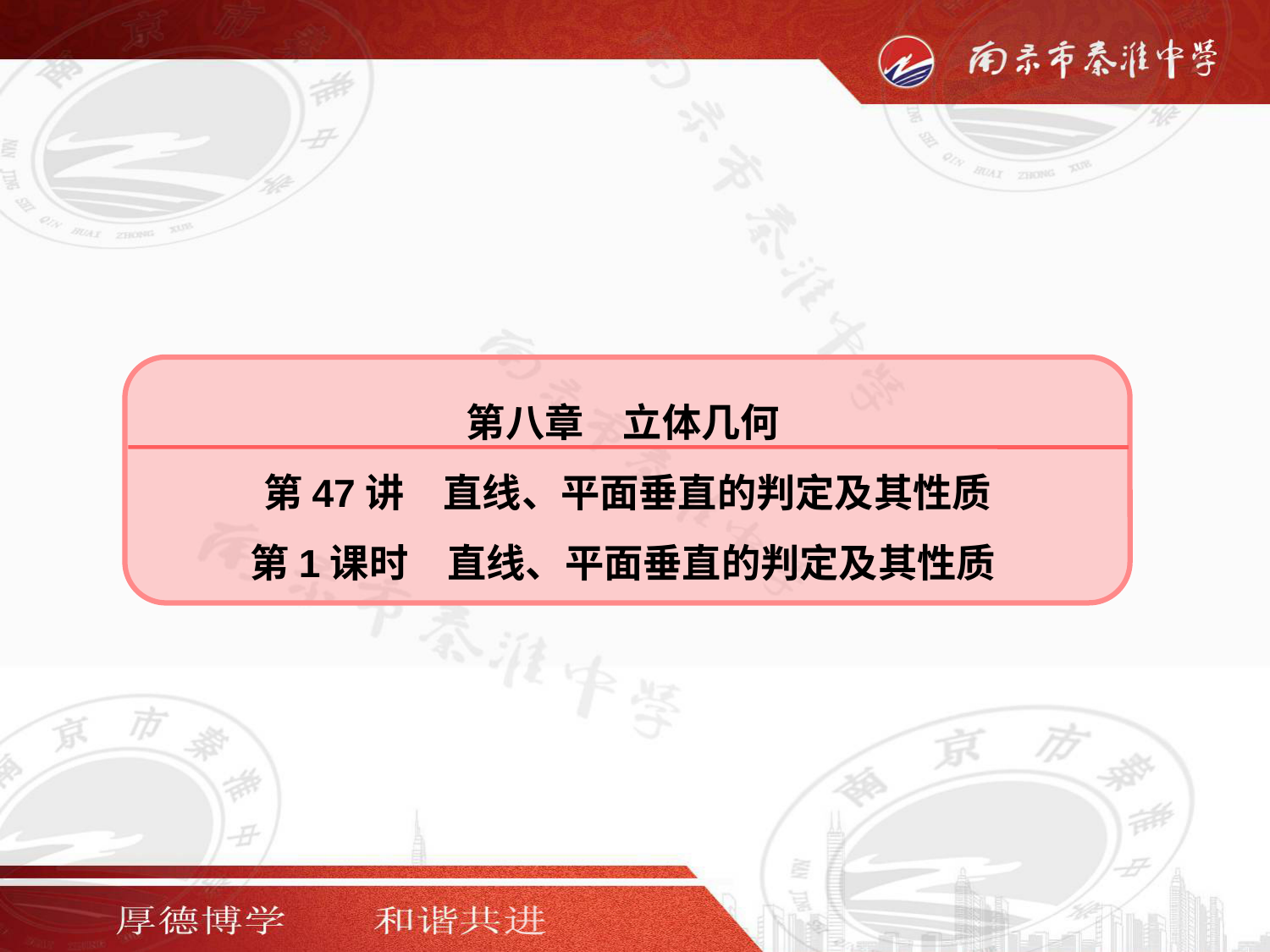

第八章　立体几何
第47讲　直线、平面垂直的判定及其性质
第1课时　直线、平面垂直的判定及其性质